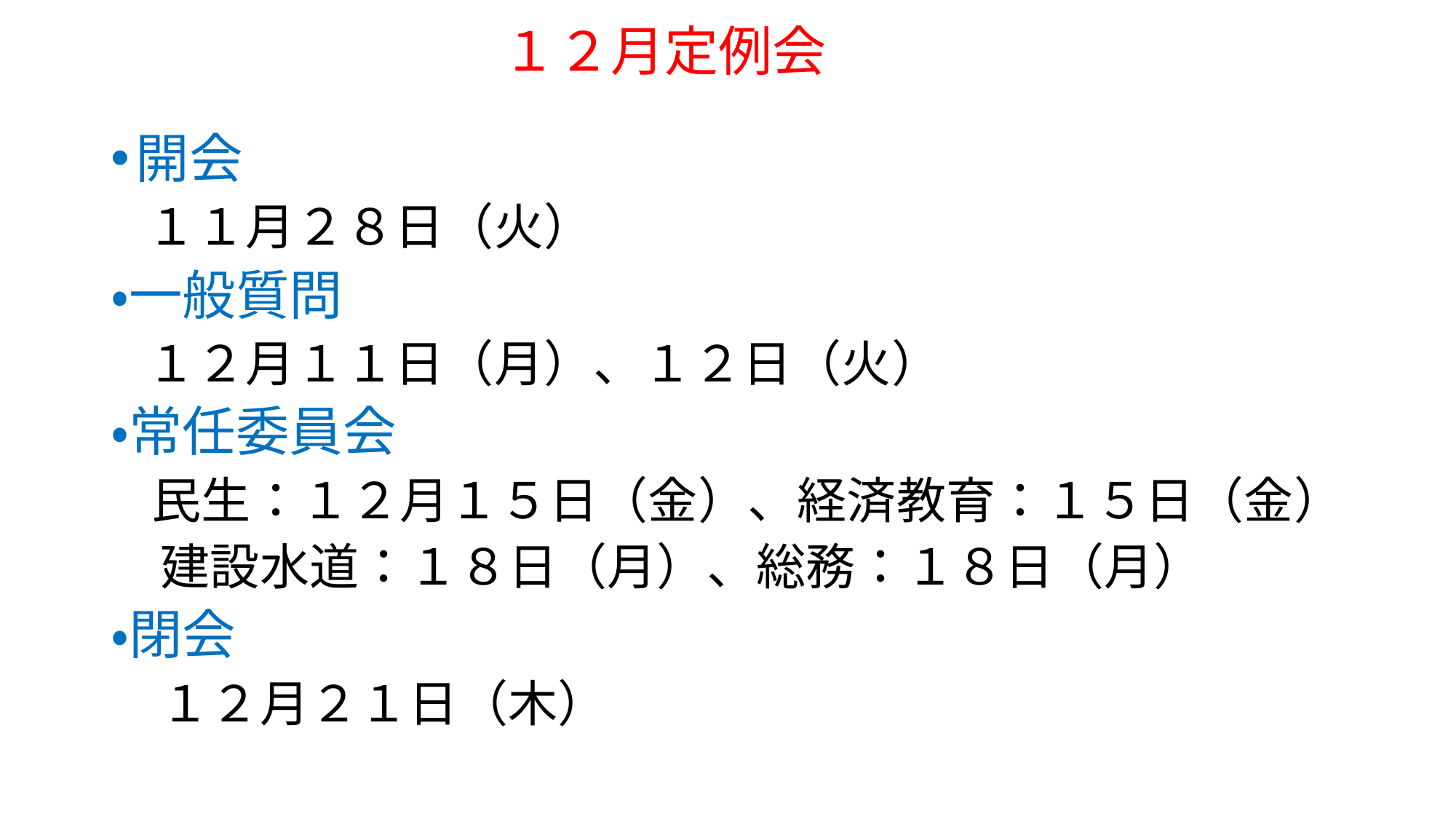

# １２月定例会
開会
　１１月２８日（火）
・一般質問
　１２月１１日（月）、１２日（火）
・常任委員会
　民生：１２月１５日（金）、経済教育：１５日（金）
　建設水道：１８日（月）、総務：１８日（月）
・閉会
　１２月２１日（木）